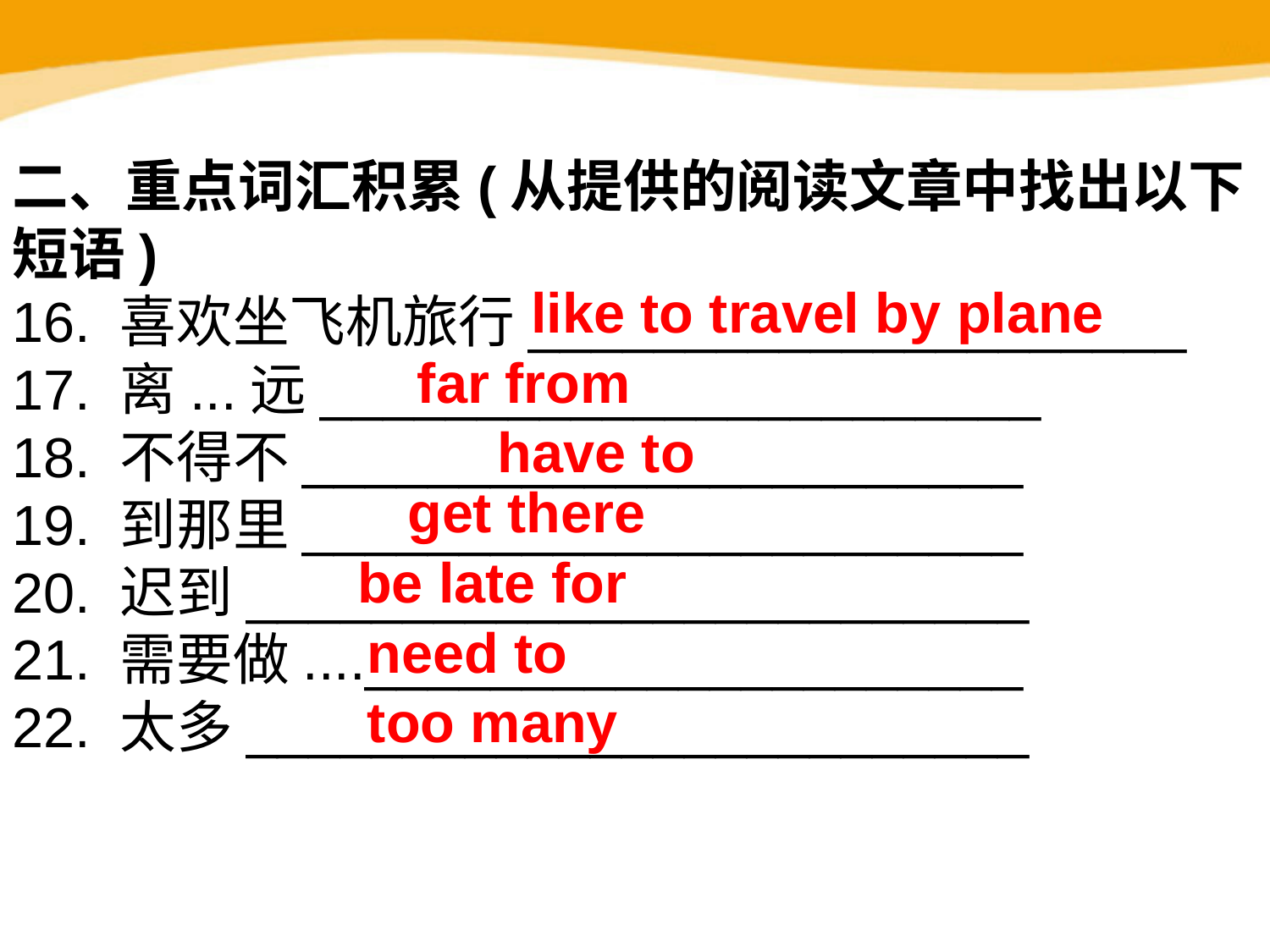

二、重点词汇积累(从提供的阅读文章中找出以下短语)
16. 喜欢坐飞机旅行_____________________     17. 离...远_______________________
18. 不得不_______________________
19. 到那里_______________________
20. 迟到_________________________
21. 需要做...._____________________
22. 太多_________________________
like to travel by plane
far from
have to
get there
be late for
need to
too many